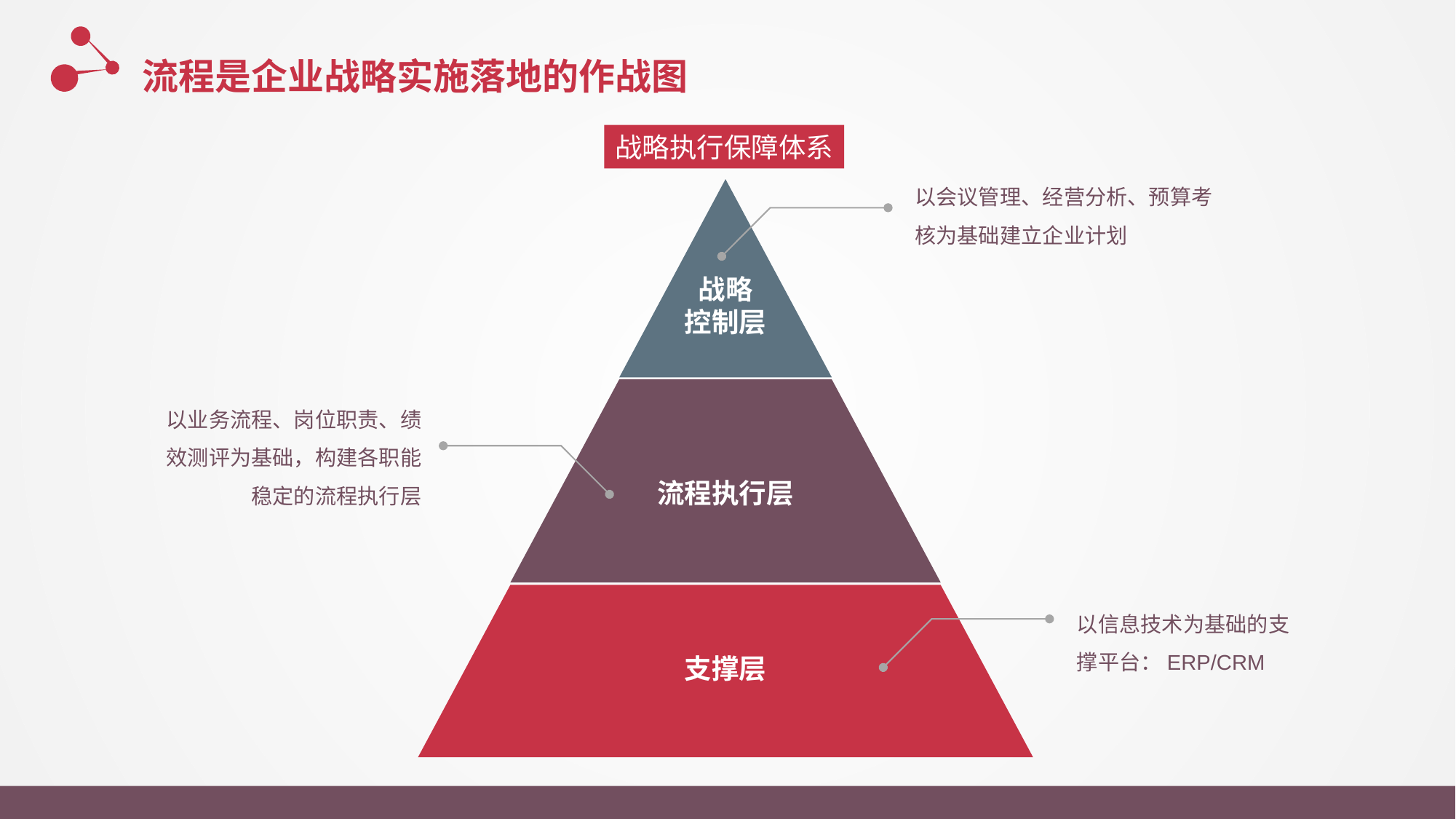

流程是企业战略实施落地的作战图

战略执行保障体系
以会议管理、经营分析、预算考核为基础建立企业计划

战略
控制层

以业务流程、岗位职责、绩效测评为基础，构建各职能稳定的流程执行层

流程执行层

以信息技术为基础的支撑平台：ERP/CRM

支撑层